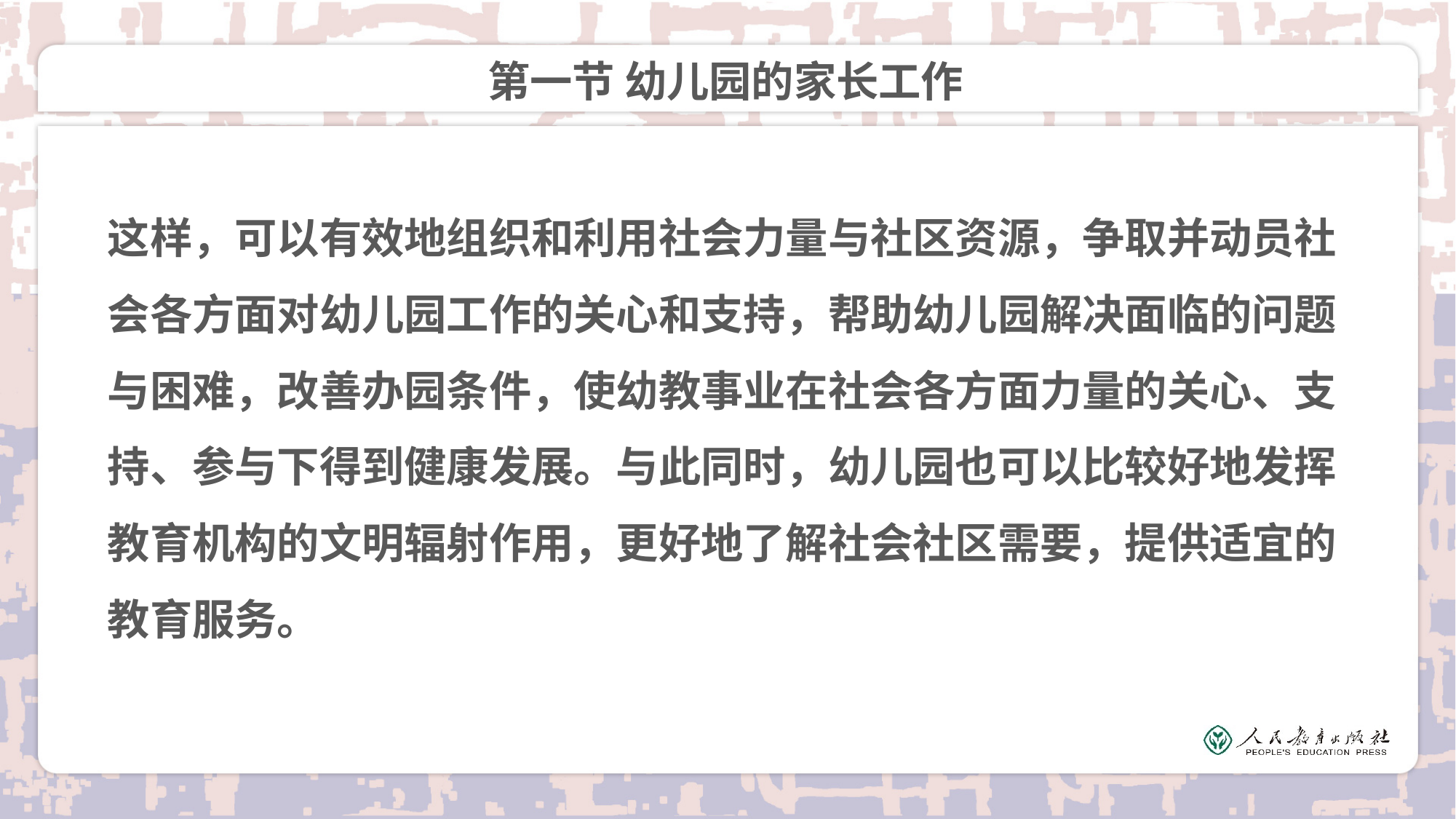

# 第一节 幼儿园的家长工作
这样，可以有效地组织和利用社会力量与社区资源，争取并动员社会各方面对幼儿园工作的关心和支持，帮助幼儿园解决面临的问题与困难，改善办园条件，使幼教事业在社会各方面力量的关心、支持、参与下得到健康发展。与此同时，幼儿园也可以比较好地发挥教育机构的文明辐射作用，更好地了解社会社区需要，提供适宜的教育服务。